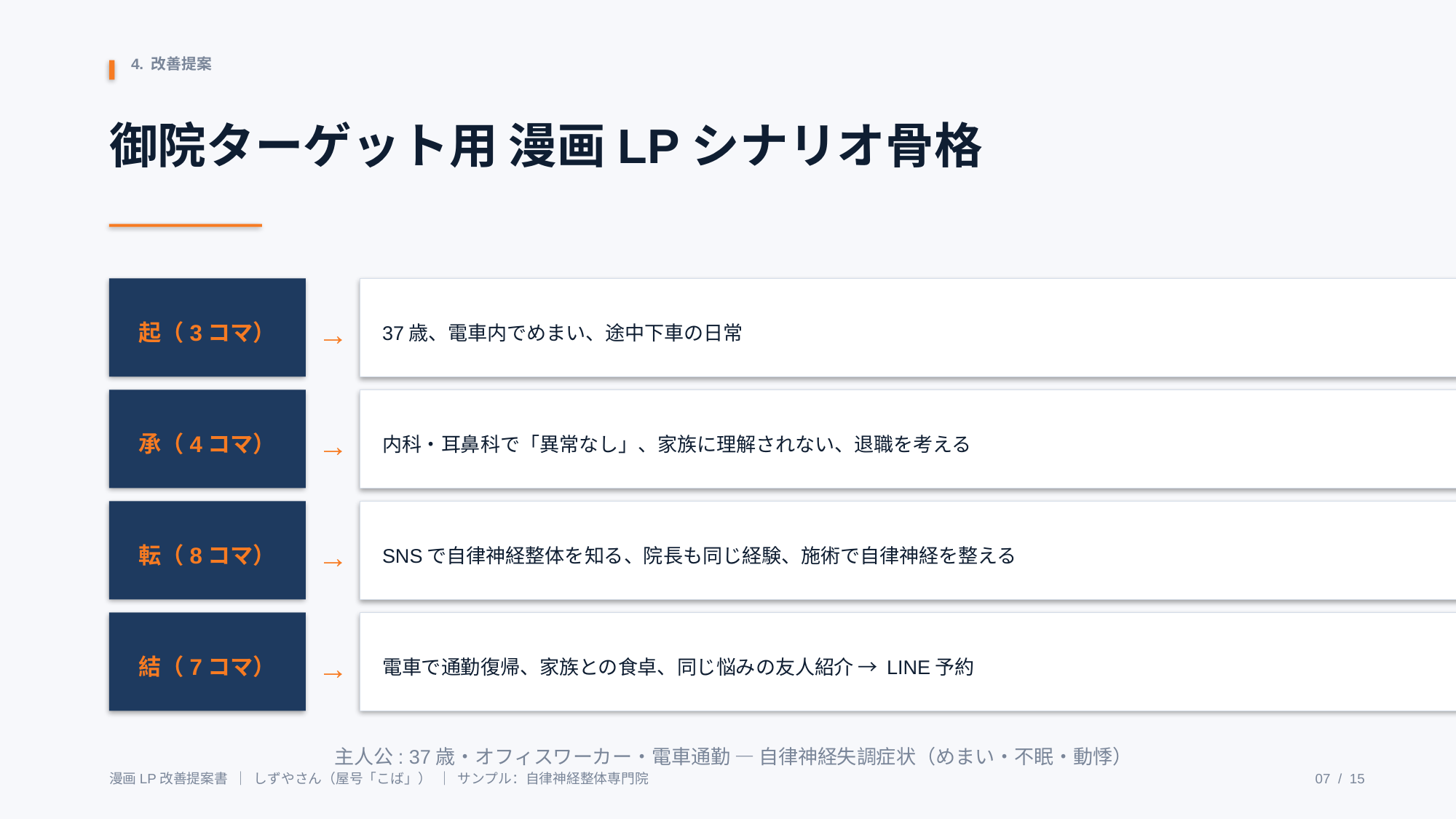

4. 改善提案

御院ターゲット用 漫画LPシナリオ骨格

起（3コマ）
→

37歳、電車内でめまい、途中下車の日常

承（4コマ）
→

内科・耳鼻科で「異常なし」、家族に理解されない、退職を考える

転（8コマ）
→

SNSで自律神経整体を知る、院長も同じ経験、施術で自律神経を整える

結（7コマ）
→

電車で通勤復帰、家族との食卓、同じ悩みの友人紹介 → LINE予約
主人公: 37歳・オフィスワーカー・電車通勤 — 自律神経失調症状（めまい・不眠・動悸）
漫画LP改善提案書  ｜  しずやさん（屋号「こば」）  ｜  サンプル：自律神経整体専門院
07  /  15